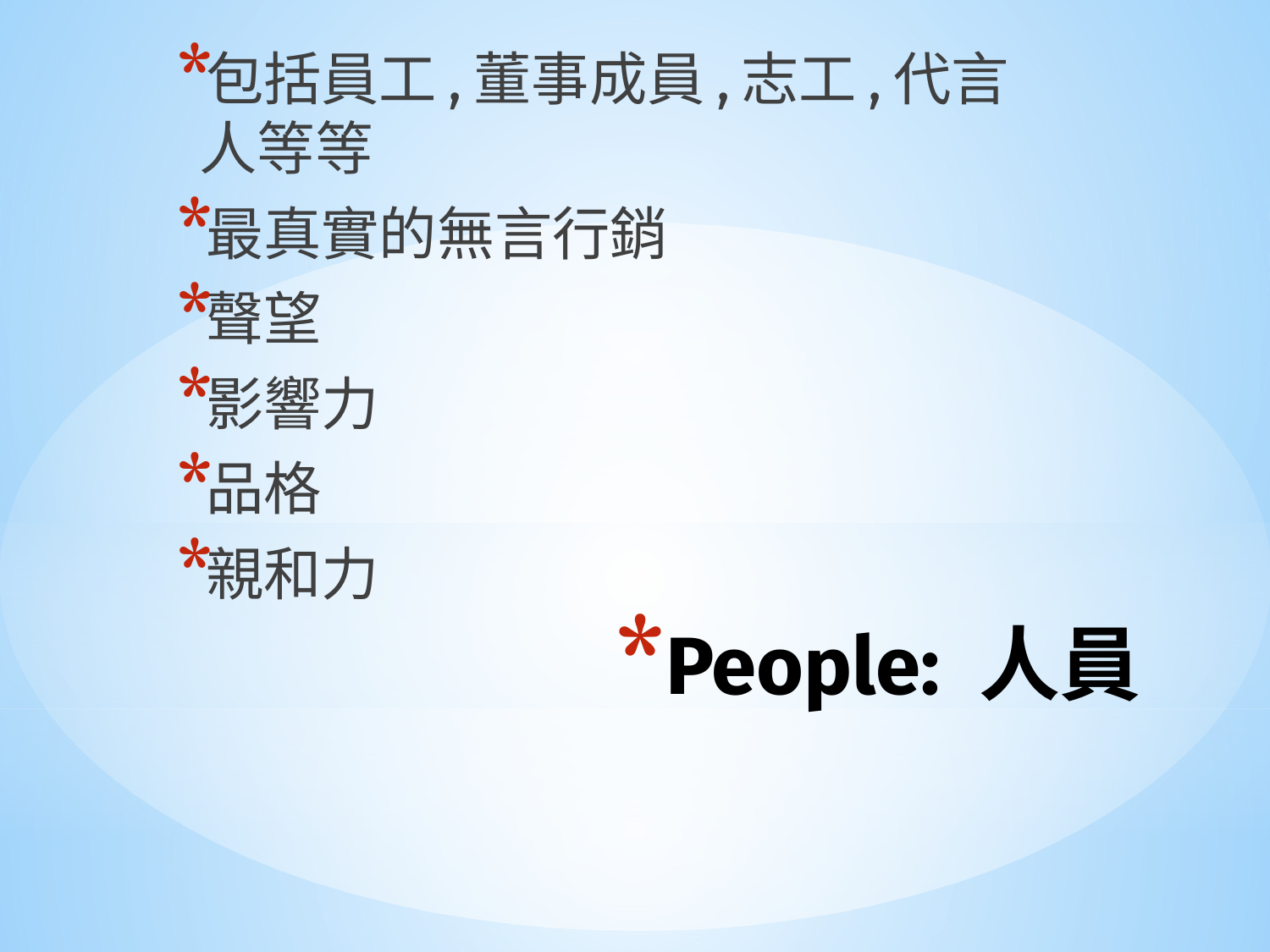

包括員工,董事成員,志工,代言人等等
最真實的無言行銷
聲望
影響力
品格
親和力

# People: 人員